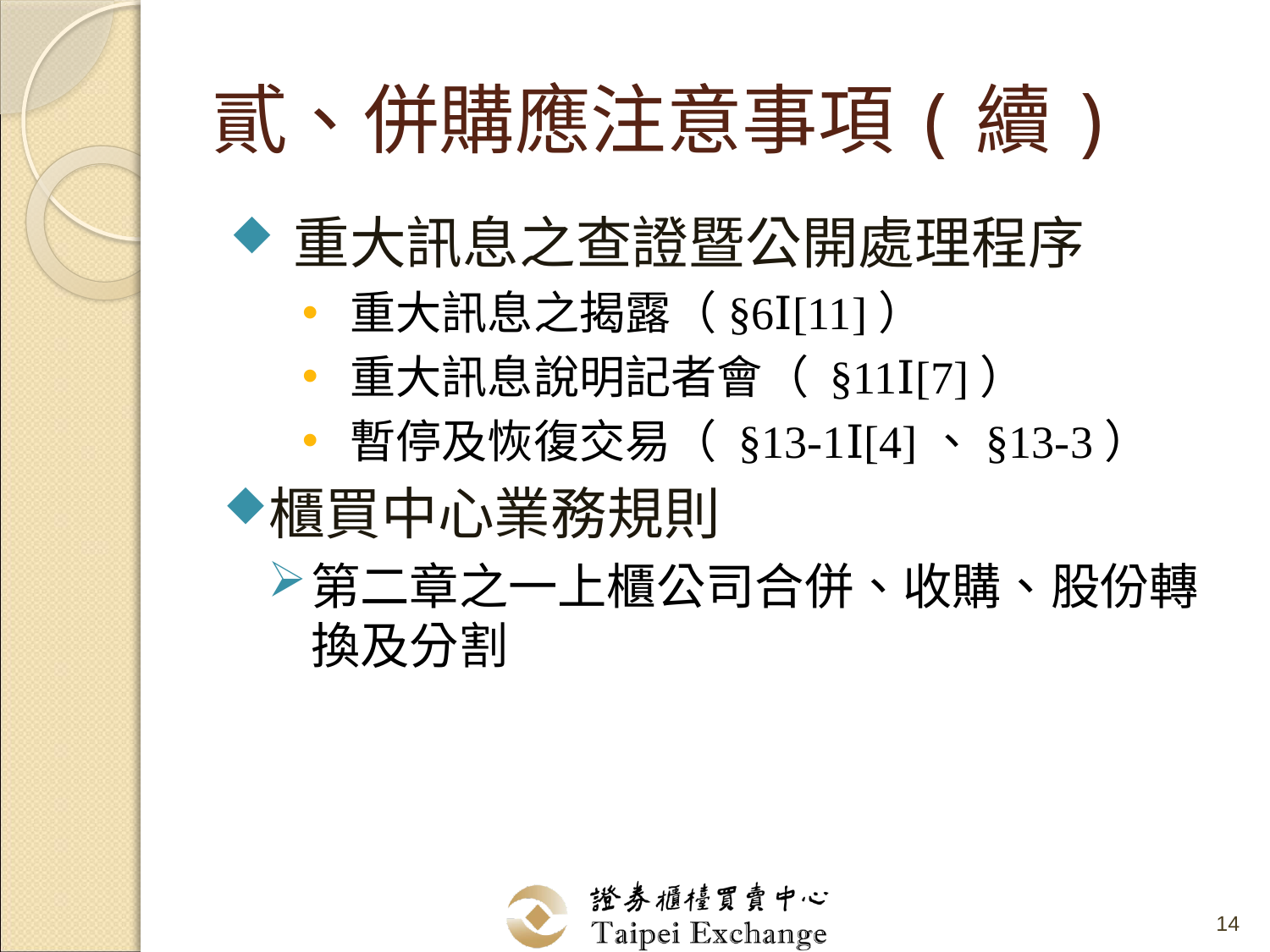

# 貳、併購應注意事項(續)
重大訊息之查證暨公開處理程序
重大訊息之揭露（§6Ⅰ[11]）
重大訊息說明記者會（ §11Ⅰ[7]）
暫停及恢復交易（ §13-1Ⅰ[4]、§13-3）
櫃買中心業務規則
第二章之一上櫃公司合併、收購、股份轉換及分割

14